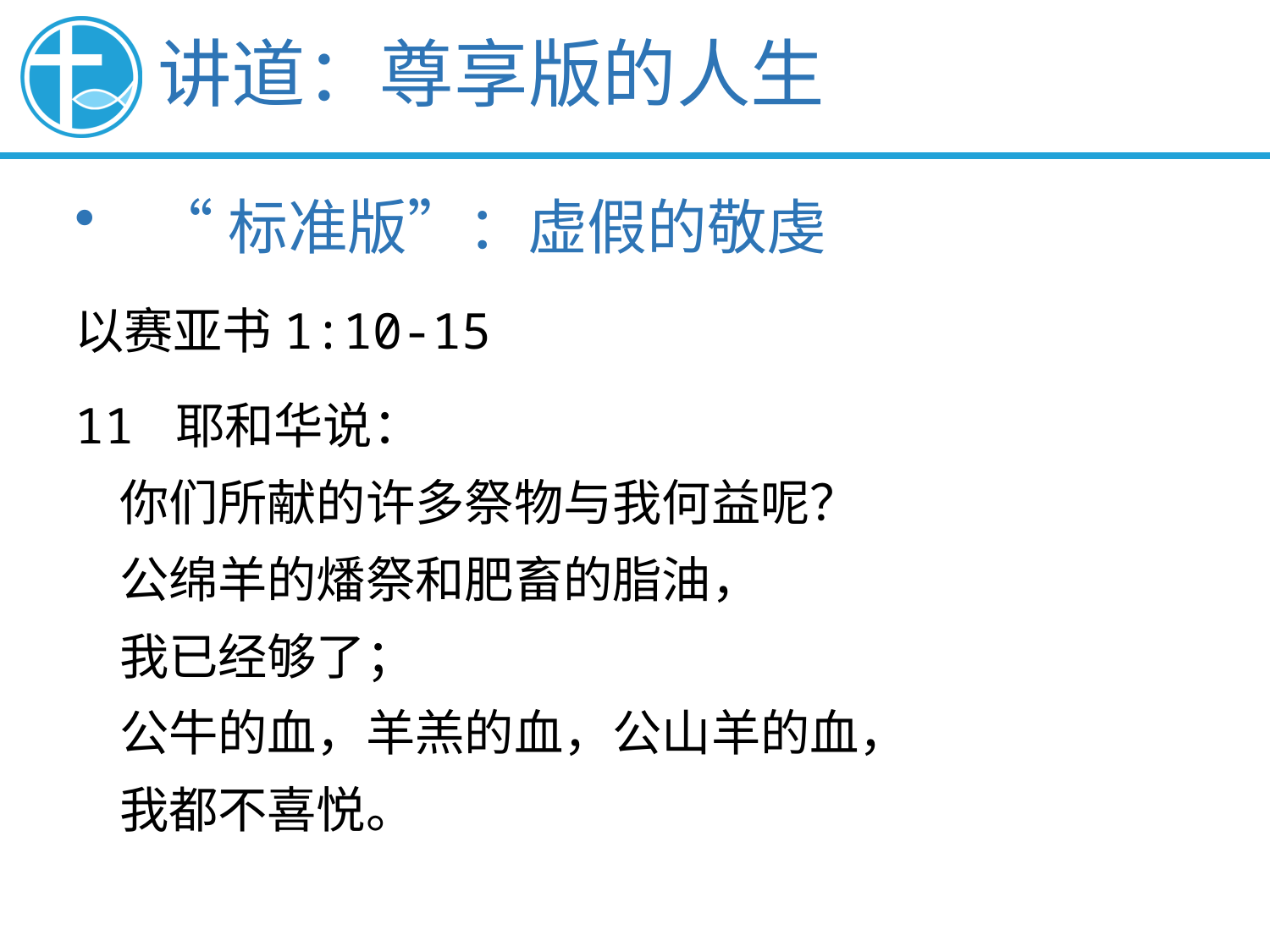

讲道：尊享版的人生
“标准版”：虚假的敬虔
以赛亚书1:10-15
11 耶和华说：
   你们所献的许多祭物与我何益呢？
   公绵羊的燔祭和肥畜的脂油，
   我已经够了；
   公牛的血，羊羔的血，公山羊的血，
   我都不喜悦。